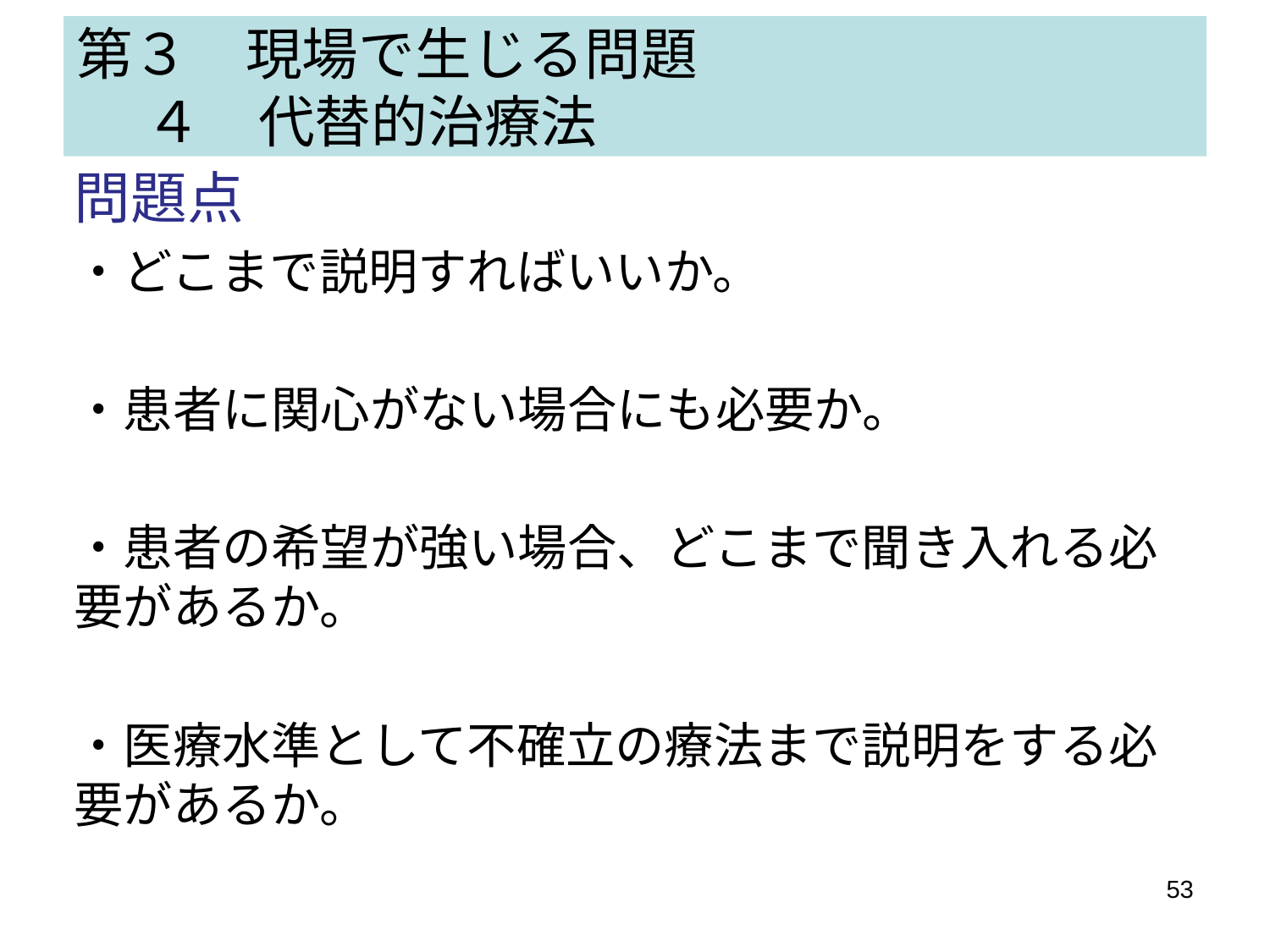

# 第３　現場で生じる問題 　 ４　代替的治療法
問題点
・どこまで説明すればいいか。

・患者に関心がない場合にも必要か。

・患者の希望が強い場合、どこまで聞き入れる必要があるか。

・医療水準として不確立の療法まで説明をする必要があるか。

53